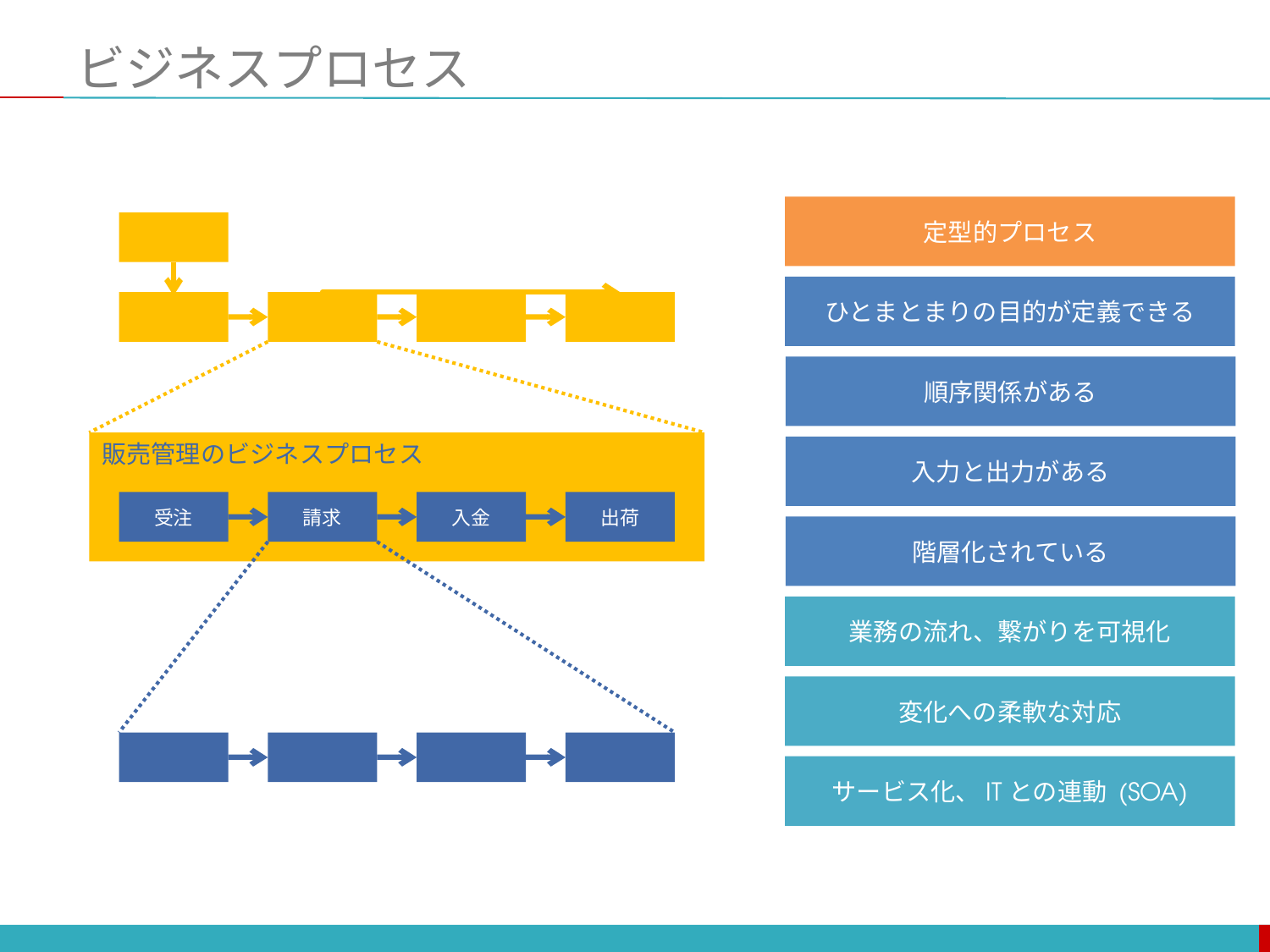

# ビジネスプロセス
定型的プロセス

ひとまとまりの目的が定義できる
順序関係がある
販売管理のビジネスプロセス
受注
請求
入金
出荷
入力と出力がある
階層化されている

業務の流れ、繋がりを可視化
変化への柔軟な対応
サービス化、ITとの連動 (SOA)